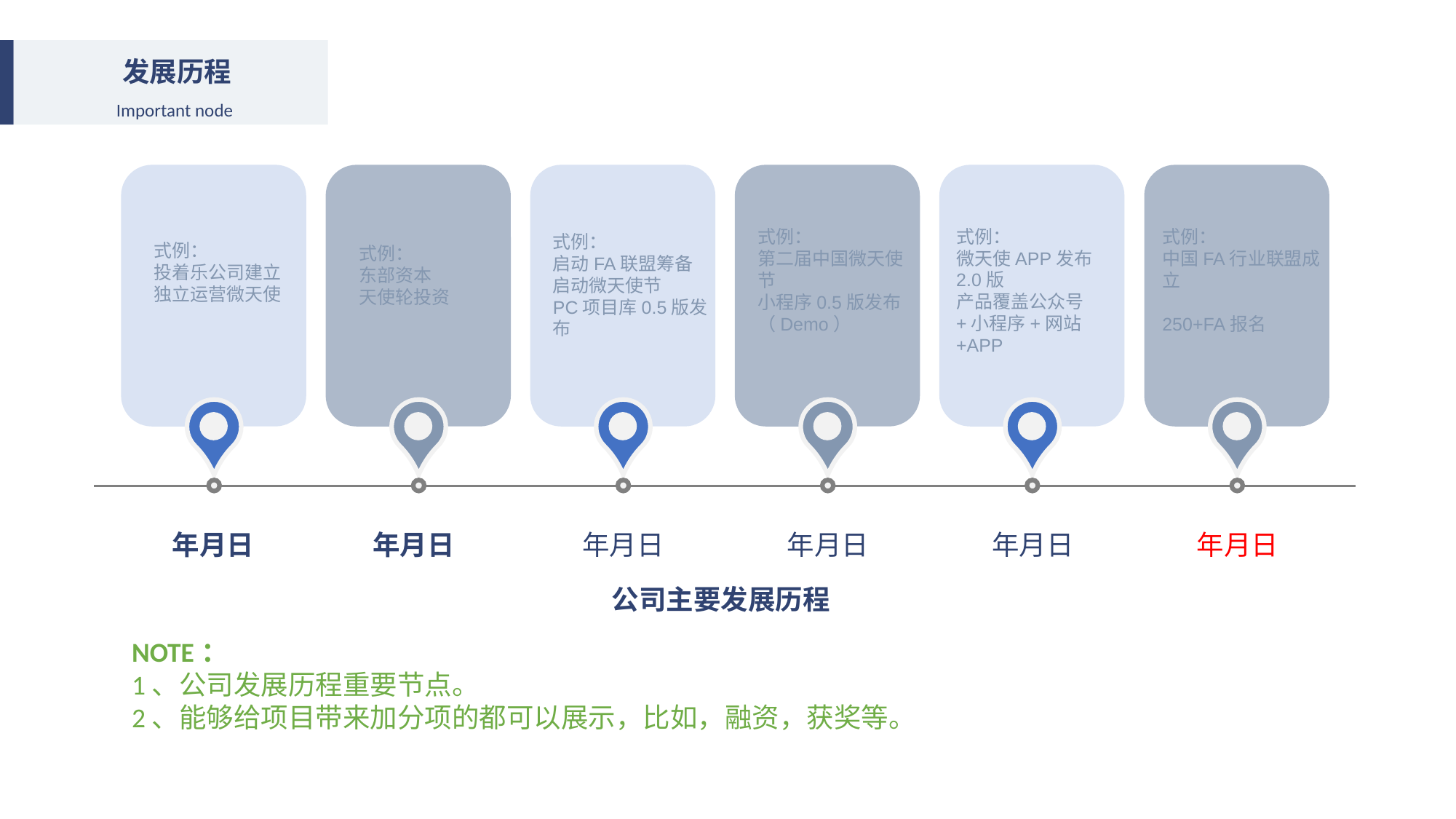

发展历程
Important node

年月日

年月日

年月日

年月日

年月日

年月日
式例：
微天使APP发布2.0版
产品覆盖公众号+小程序+网站+APP

式例：
第二届中国微天使节
小程序0.5版发布（Demo）

式例：
中国FA行业联盟成立

250+FA报名
式例：
启动FA联盟筹备
启动微天使节
PC项目库0.5版发布

式例：
投着乐公司建立
独立运营微天使
式例：
东部资本
天使轮投资
公司主要发展历程
NOTE：
1、公司发展历程重要节点。
2、能够给项目带来加分项的都可以展示，比如，融资，获奖等。